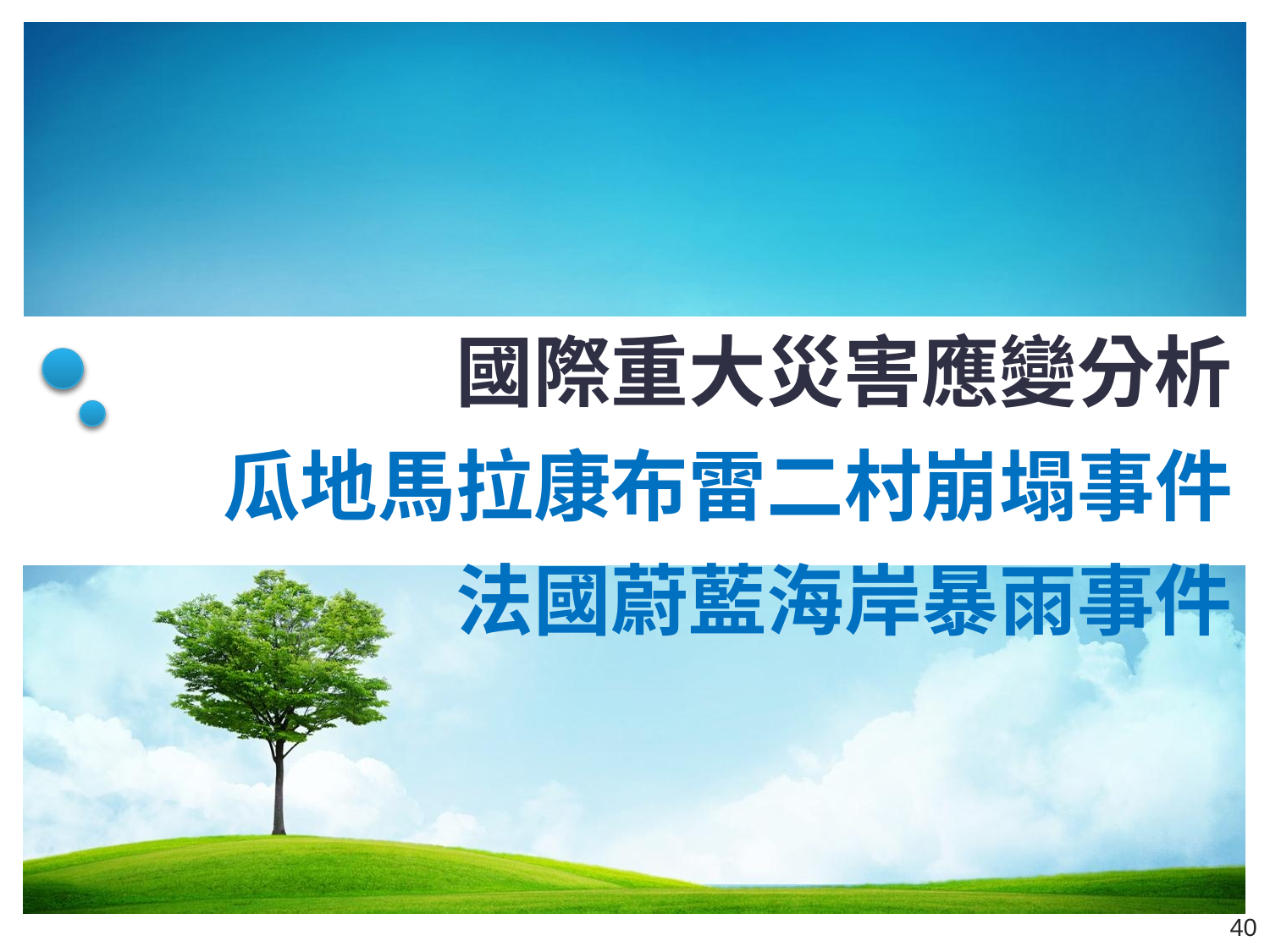

國際重大災害應變分析
瓜地馬拉康布雷二村崩塌事件
法國蔚藍海岸暴雨事件

40